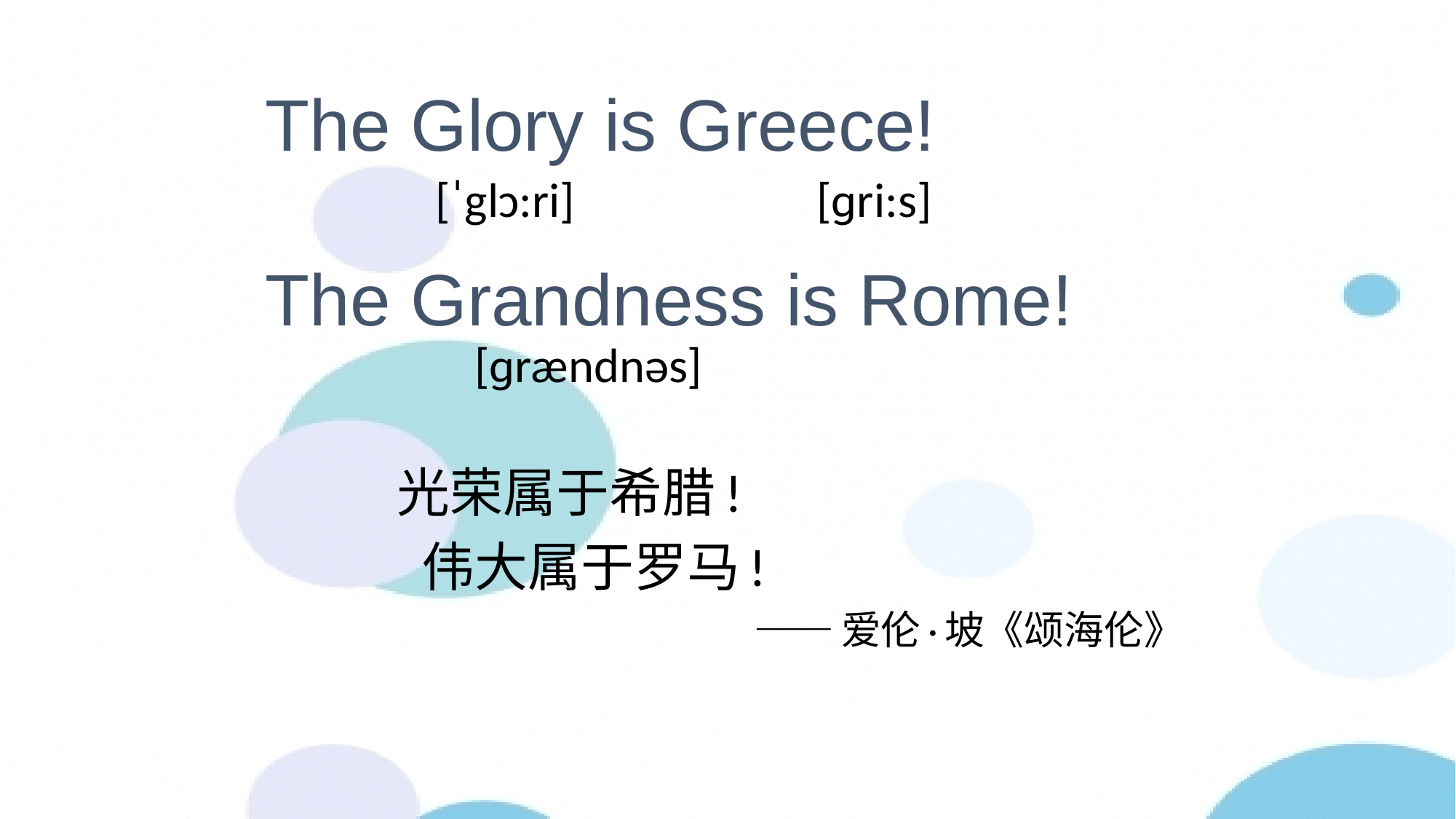

The Glory is Greece!
The Grandness is Rome!
 [ˈglɔ:ri]
 [ɡri:s]
[ɡrændnəs]
                     光荣属于希腊!
                伟大属于罗马!
——爱伦·坡《颂海伦》